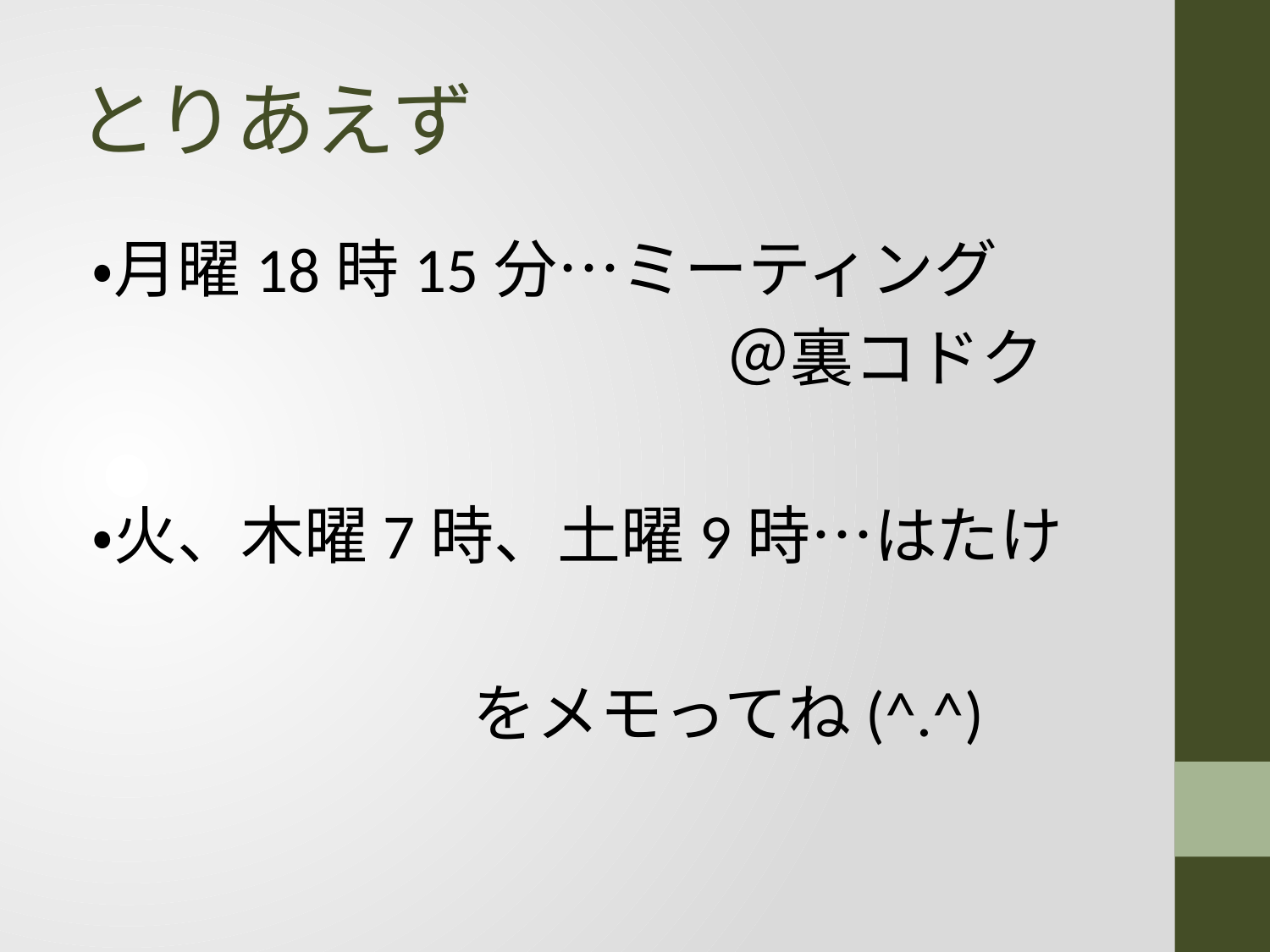

# とりあえず
・月曜18時15分…ミーティング
　　　　　　　　　　＠裏コドク

・火、木曜7時、土曜9時…はたけ

　　　　　　をメモってね(^.^)